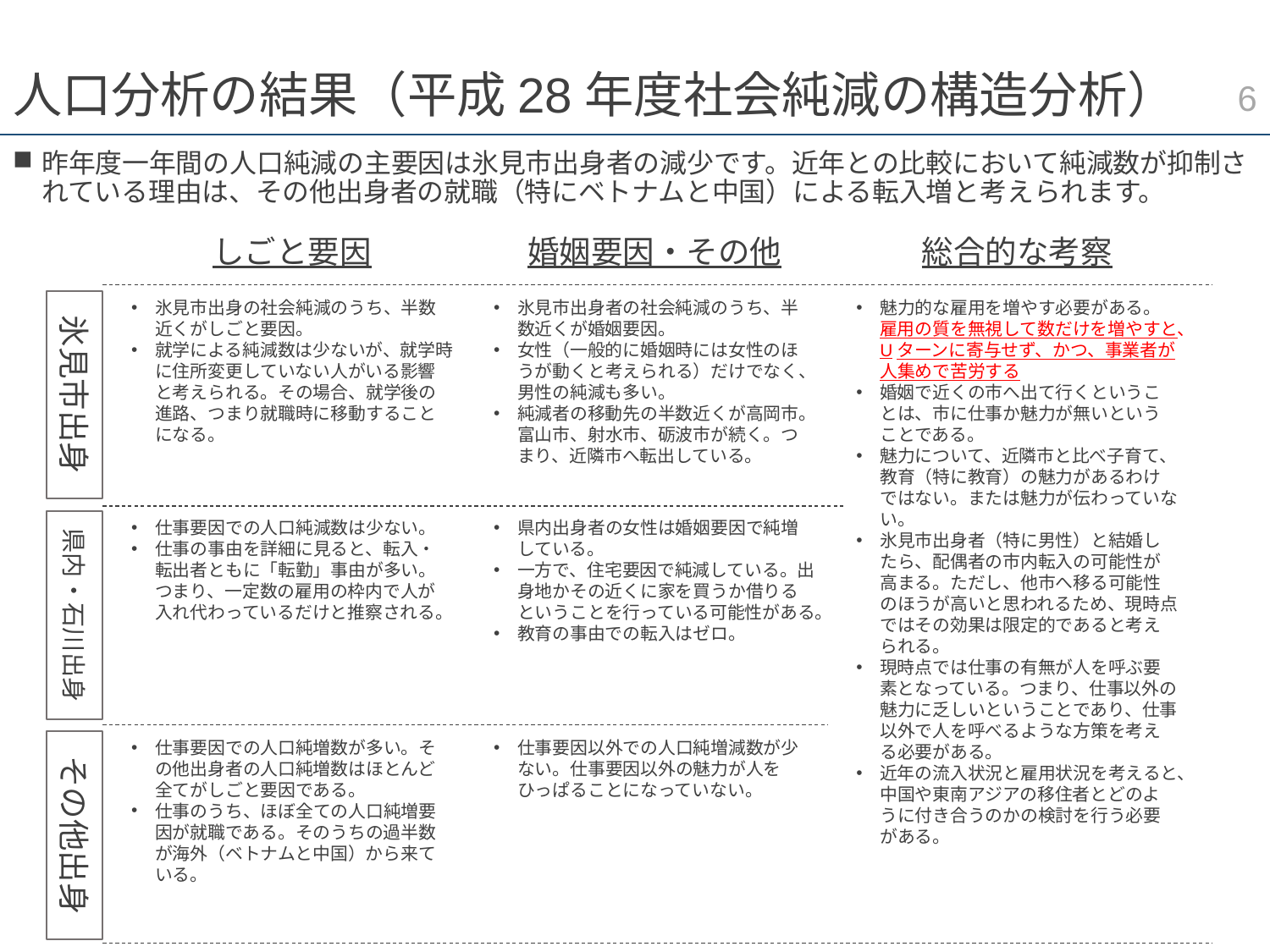

6
# 人口分析の結果（平成28年度社会純減の構造分析）
昨年度一年間の人口純減の主要因は氷見市出身者の減少です。近年との比較において純減数が抑制されている理由は、その他出身者の就職（特にベトナムと中国）による転入増と考えられます。
しごと要因
婚姻要因・その他
総合的な考察
氷見市出身
氷見市出身の社会純減のうち、半数近くがしごと要因。
就学による純減数は少ないが、就学時に住所変更していない人がいる影響と考えられる。その場合、就学後の進路、つまり就職時に移動することになる。
氷見市出身者の社会純減のうち、半数近くが婚姻要因。
女性（一般的に婚姻時には女性のほうが動くと考えられる）だけでなく、男性の純減も多い。
純減者の移動先の半数近くが高岡市。富山市、射水市、砺波市が続く。つまり、近隣市へ転出している。
魅力的な雇用を増やす必要がある。雇用の質を無視して数だけを増やすと、Uターンに寄与せず、かつ、事業者が人集めで苦労する
婚姻で近くの市へ出て行くということは、市に仕事か魅力が無いということである。
魅力について、近隣市と比べ子育て、教育（特に教育）の魅力があるわけではない。または魅力が伝わっていない。
氷見市出身者（特に男性）と結婚したら、配偶者の市内転入の可能性が高まる。ただし、他市へ移る可能性のほうが高いと思われるため、現時点ではその効果は限定的であると考えられる。
現時点では仕事の有無が人を呼ぶ要素となっている。つまり、仕事以外の魅力に乏しいということであり、仕事以外で人を呼べるような方策を考える必要がある。
近年の流入状況と雇用状況を考えると、中国や東南アジアの移住者とどのように付き合うのかの検討を行う必要がある。

仕事要因での人口純減数は少ない。
仕事の事由を詳細に見ると、転入・転出者ともに「転勤」事由が多い。つまり、一定数の雇用の枠内で人が入れ代わっているだけと推察される。
県内出身者の女性は婚姻要因で純増している。
一方で、住宅要因で純減している。出身地かその近くに家を買うか借りるということを行っている可能性がある。
教育の事由での転入はゼロ。
県内・石川出身
仕事要因での人口純増数が多い。その他出身者の人口純増数はほとんど全てがしごと要因である。
仕事のうち、ほぼ全ての人口純増要因が就職である。そのうちの過半数が海外（ベトナムと中国）から来ている。
仕事要因以外での人口純増減数が少ない。仕事要因以外の魅力が人をひっぱることになっていない。
その他出身